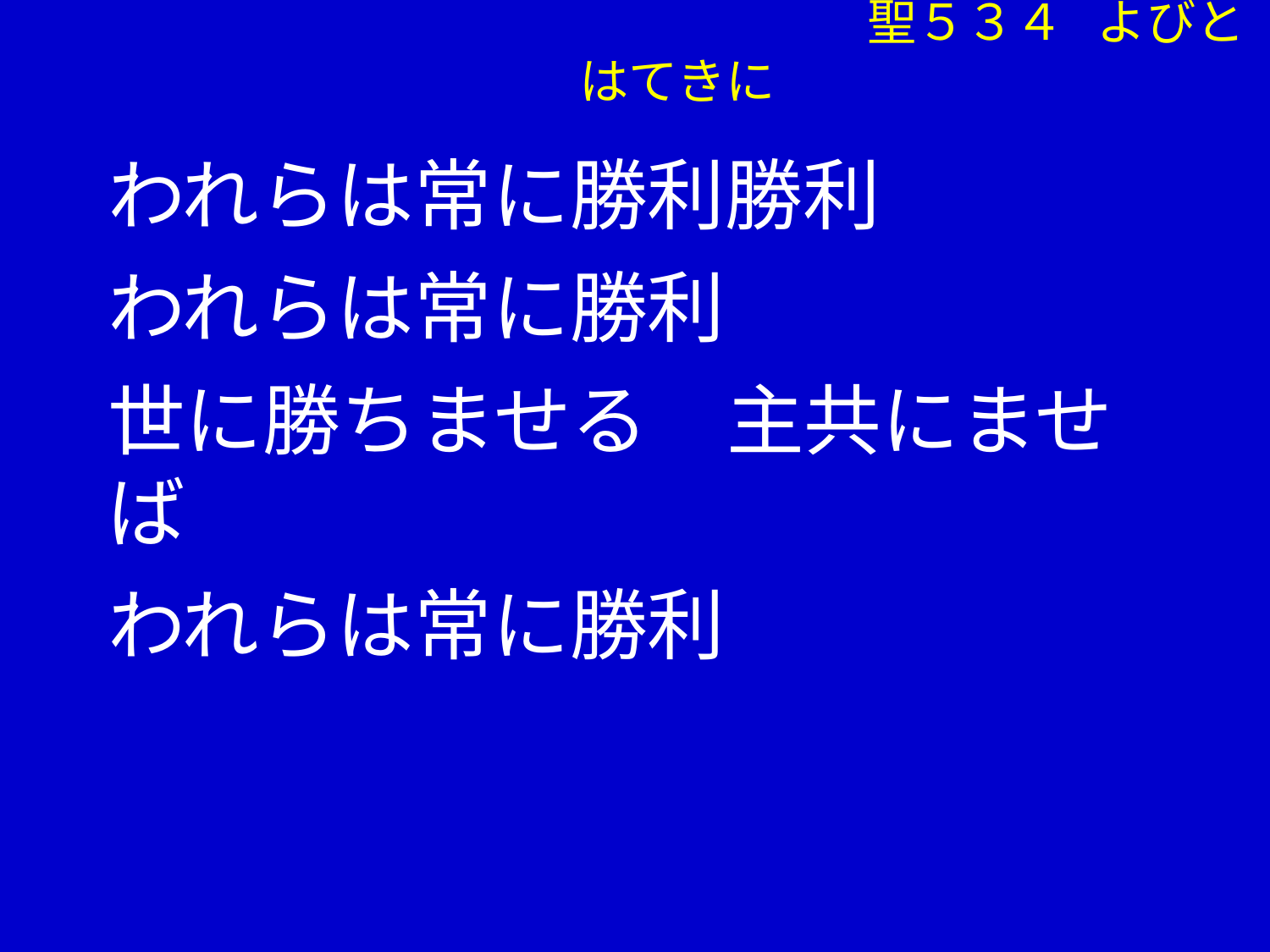

聖５３４   よびとはてきに
われらは常に勝利勝利
われらは常に勝利
世に勝ちませる　主共にませば
われらは常に勝利